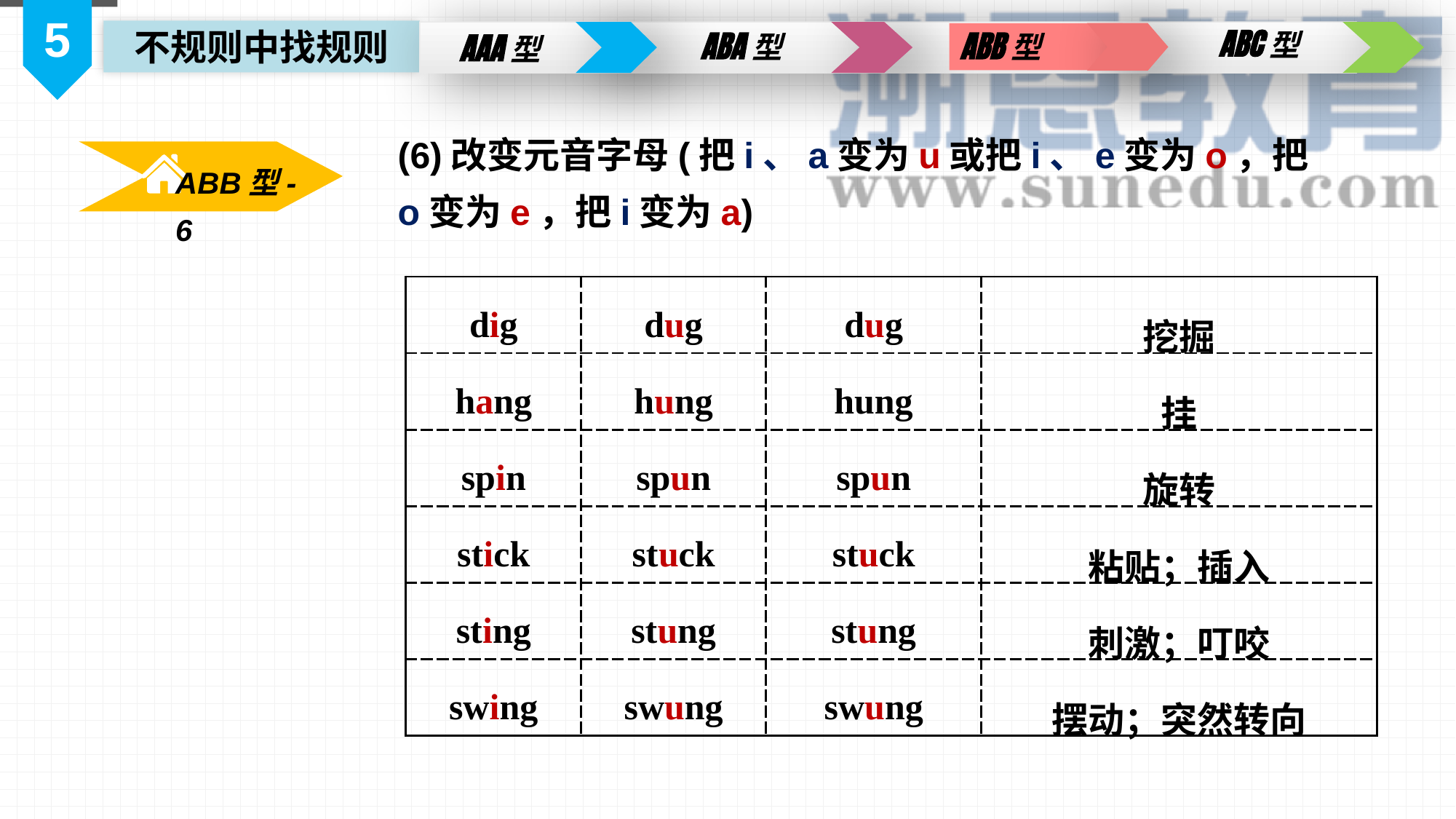

5
ABC型
不规则中找规则

ABA型
ABB型

AAA型
(6)改变元音字母(把i、a变为u或把i、e变为o，把o变为e，把i变为a)

ABB型-6
| dig | dug | dug | 挖掘 |
| --- | --- | --- | --- |
| hang | hung | hung | 挂 |
| spin | spun | spun | 旋转 |
| stick | stuck | stuck | 粘贴；插入 |
| sting | stung | stung | 刺激；叮咬 |
| swing | swung | swung | 摆动；突然转向 |